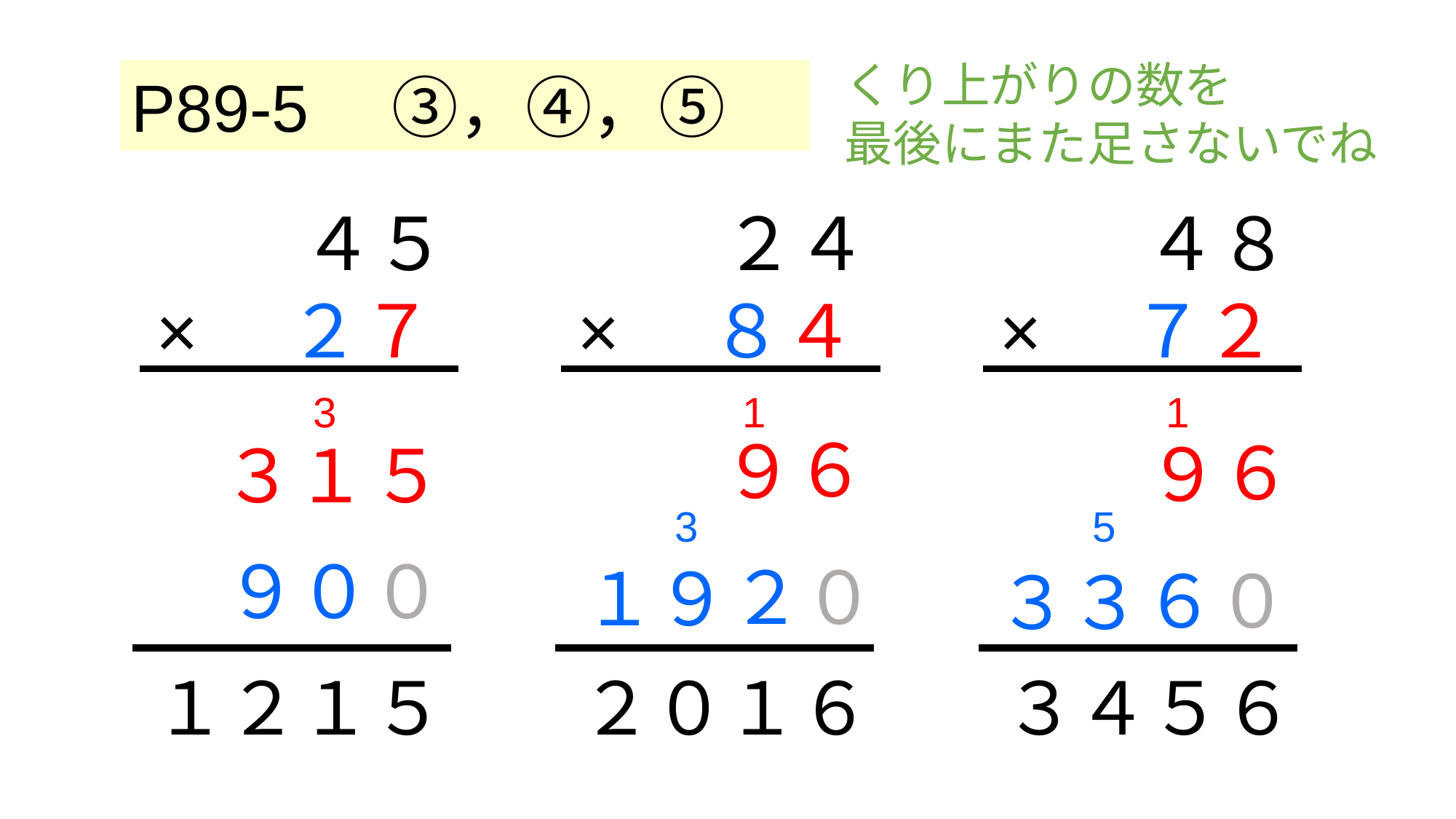

くり上がりの数を
最後にまた足さないでね
P89-5　③，④，⑤
　　４５×　２７
　　２４×　８４
　　４８×　７２
3
1
1
６
９
６
９
５
３１
3
5
９００
２０
１９
６０
３３
１２１５
２０１６
３４５６